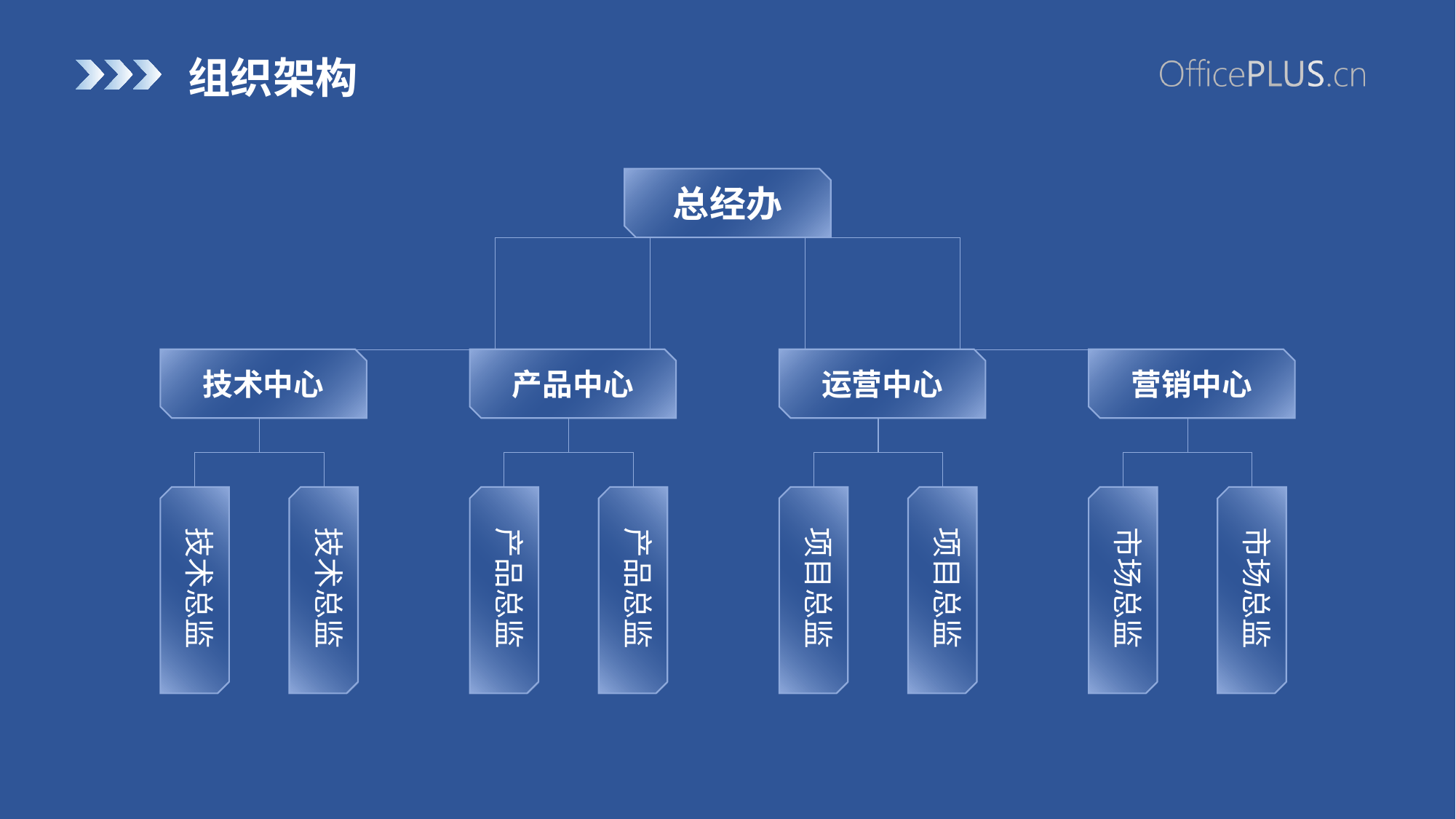

# 组织架构
总经办
技术中心
产品中心
运营中心
营销中心
技术总监
技术总监
产品总监
产品总监
项目总监
项目总监
市场总监
市场总监